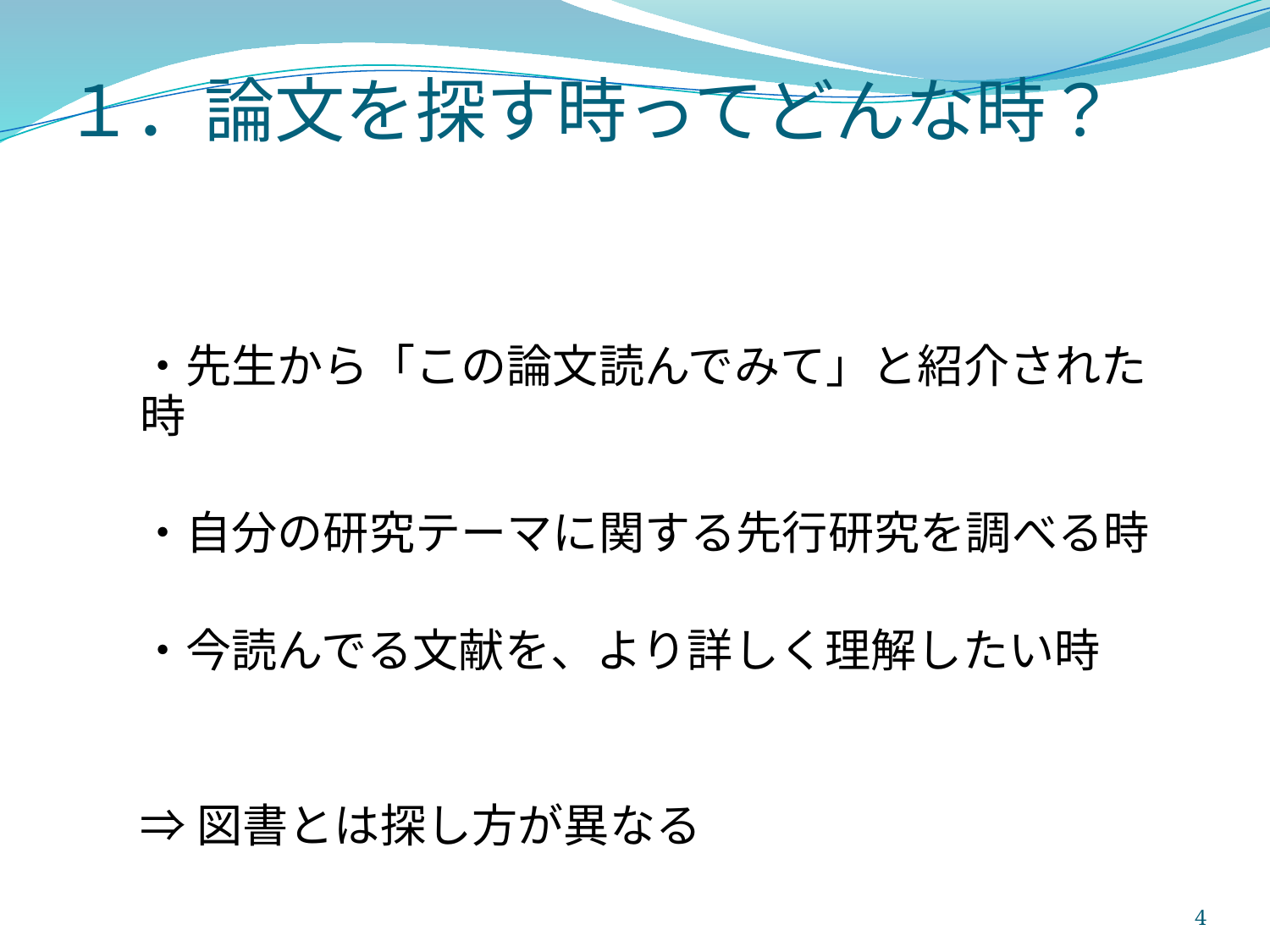

# １．論文を探す時ってどんな時？

・先生から「この論文読んでみて」と紹介された時

・自分の研究テーマに関する先行研究を調べる時

・今読んでる文献を、より詳しく理解したい時

⇒図書とは探し方が異なる
4